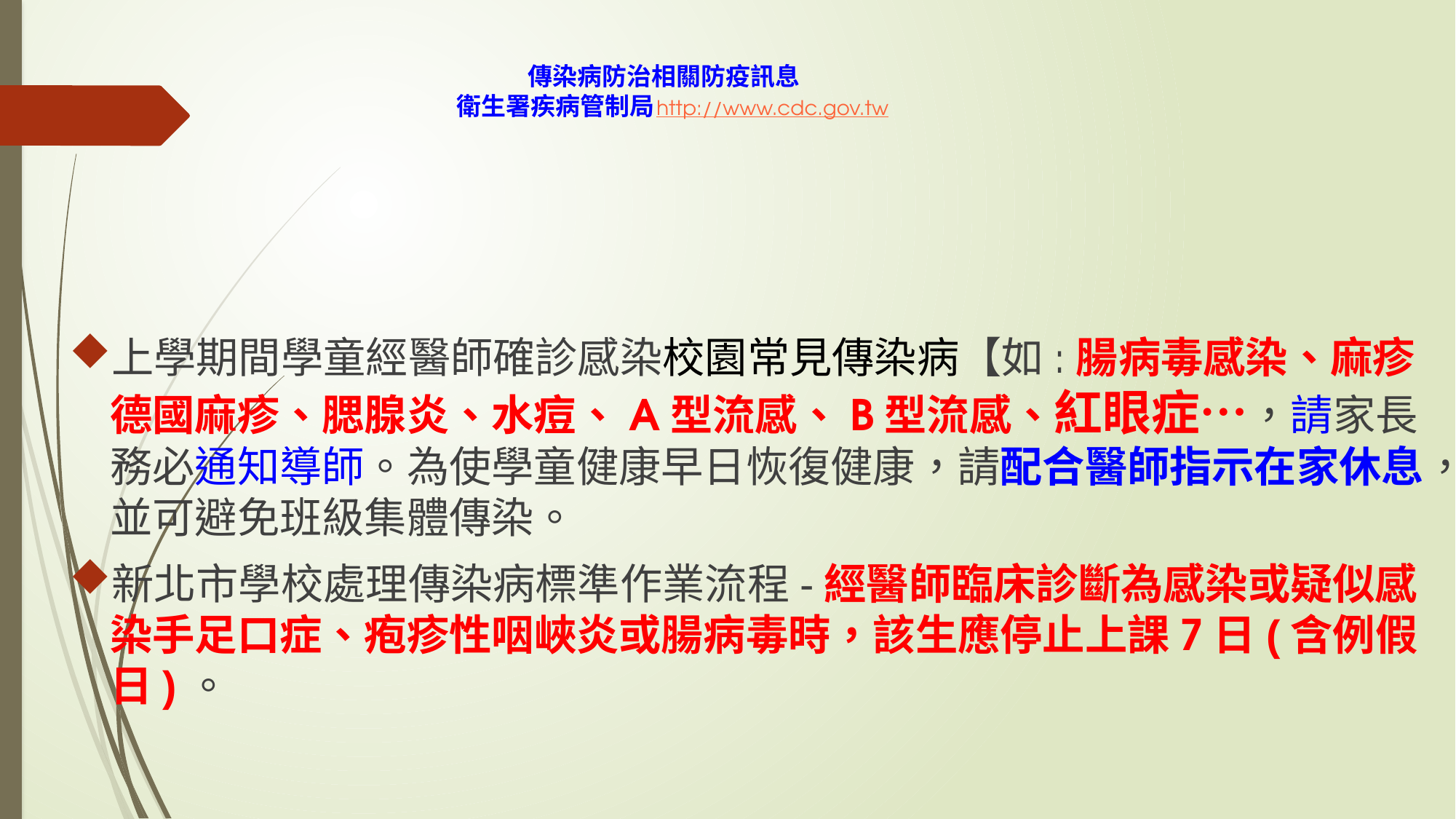

# 傳染病防治相關防疫訊息 衛生署疾病管制局http://www.cdc.gov.tw
上學期間學童經醫師確診感染校園常見傳染病【如:腸病毒感染、麻疹 德國麻疹、腮腺炎、水痘、A型流感、B型流感、紅眼症…，請家長務必通知導師。為使學童健康早日恢復健康，請配合醫師指示在家休息，並可避免班級集體傳染。
新北市學校處理傳染病標準作業流程-經醫師臨床診斷為感染或疑似感染手足口症、疱疹性咽峽炎或腸病毒時，該生應停止上課7日(含例假日)。